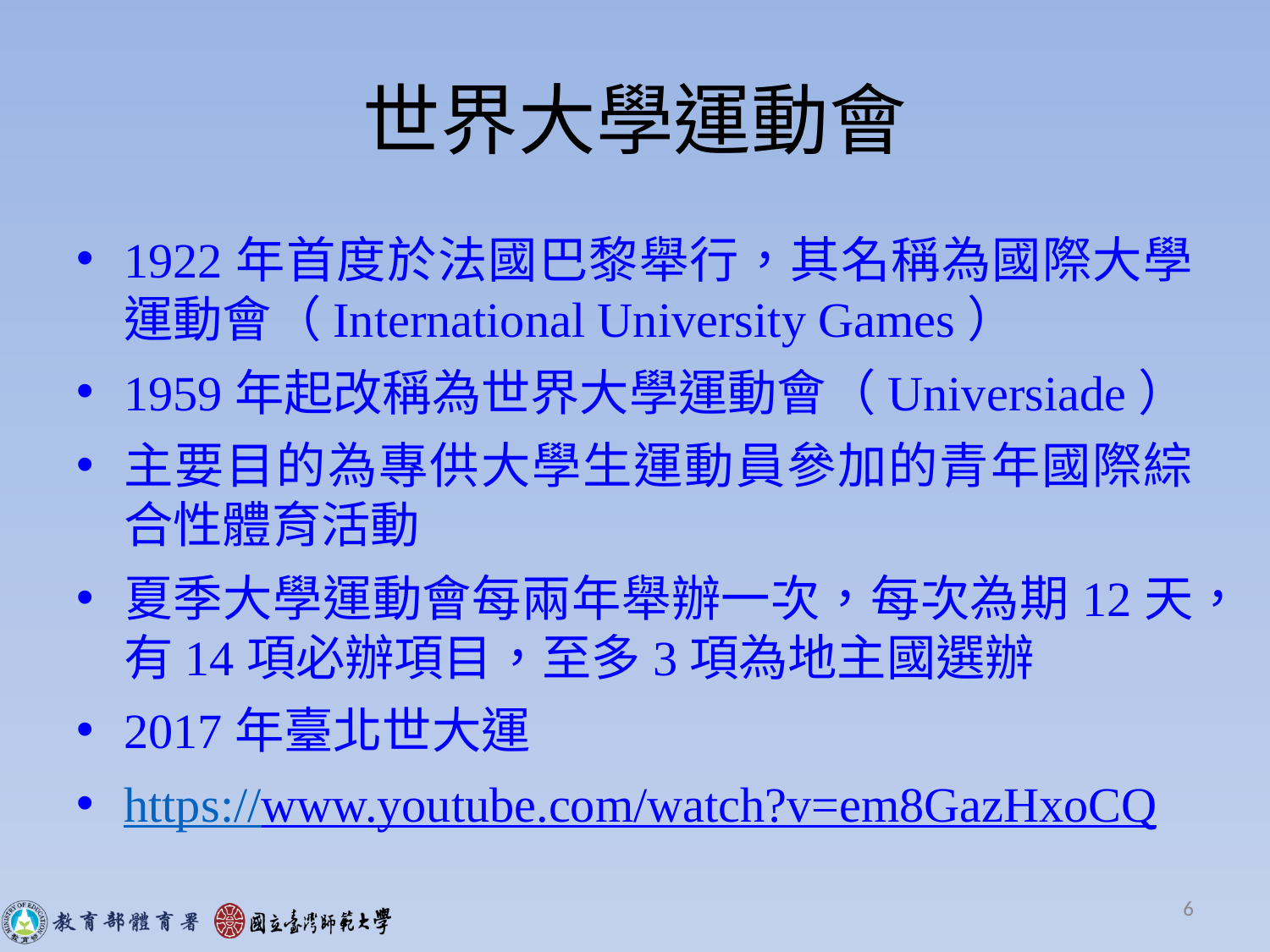

# 世界大學運動會
1922年首度於法國巴黎舉行，其名稱為國際大學運動會（International University Games）
1959年起改稱為世界大學運動會（Universiade）
主要目的為專供大學生運動員參加的青年國際綜合性體育活動
夏季大學運動會每兩年舉辦一次，每次為期12天，有14項必辦項目，至多3項為地主國選辦
2017年臺北世大運
https://www.youtube.com/watch?v=em8GazHxoCQ

6